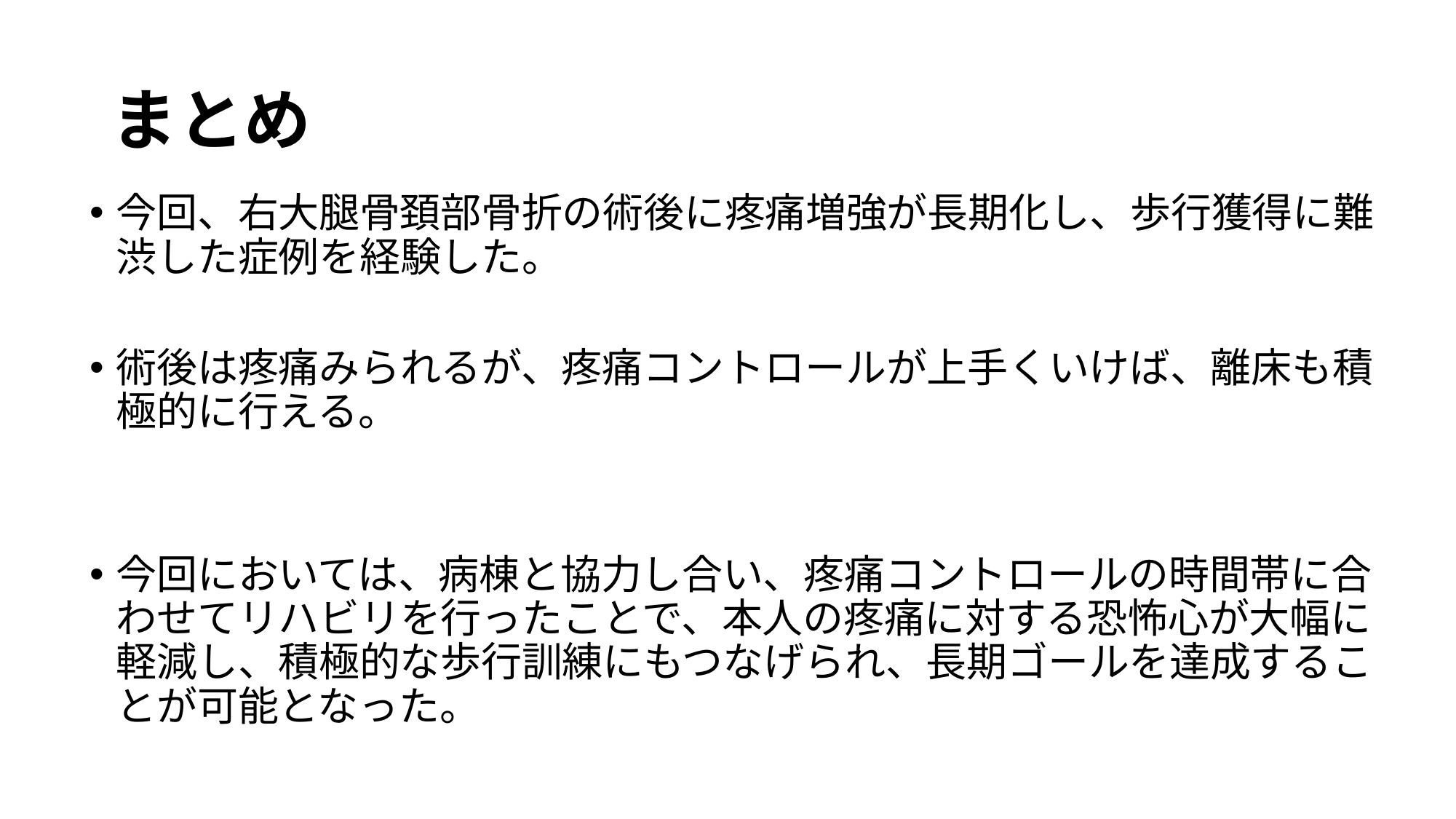

# まとめ
今回、右大腿骨頚部骨折の術後に疼痛増強が長期化し、歩行獲得に難渋した症例を経験した。

術後は疼痛みられるが、疼痛コントロールが上手くいけば、離床も積極的に行える。

今回においては、病棟と協力し合い、疼痛コントロールの時間帯に合わせてリハビリを行ったことで、本人の疼痛に対する恐怖心が大幅に軽減し、積極的な歩行訓練にもつなげられ、長期ゴールを達成することが可能となった。